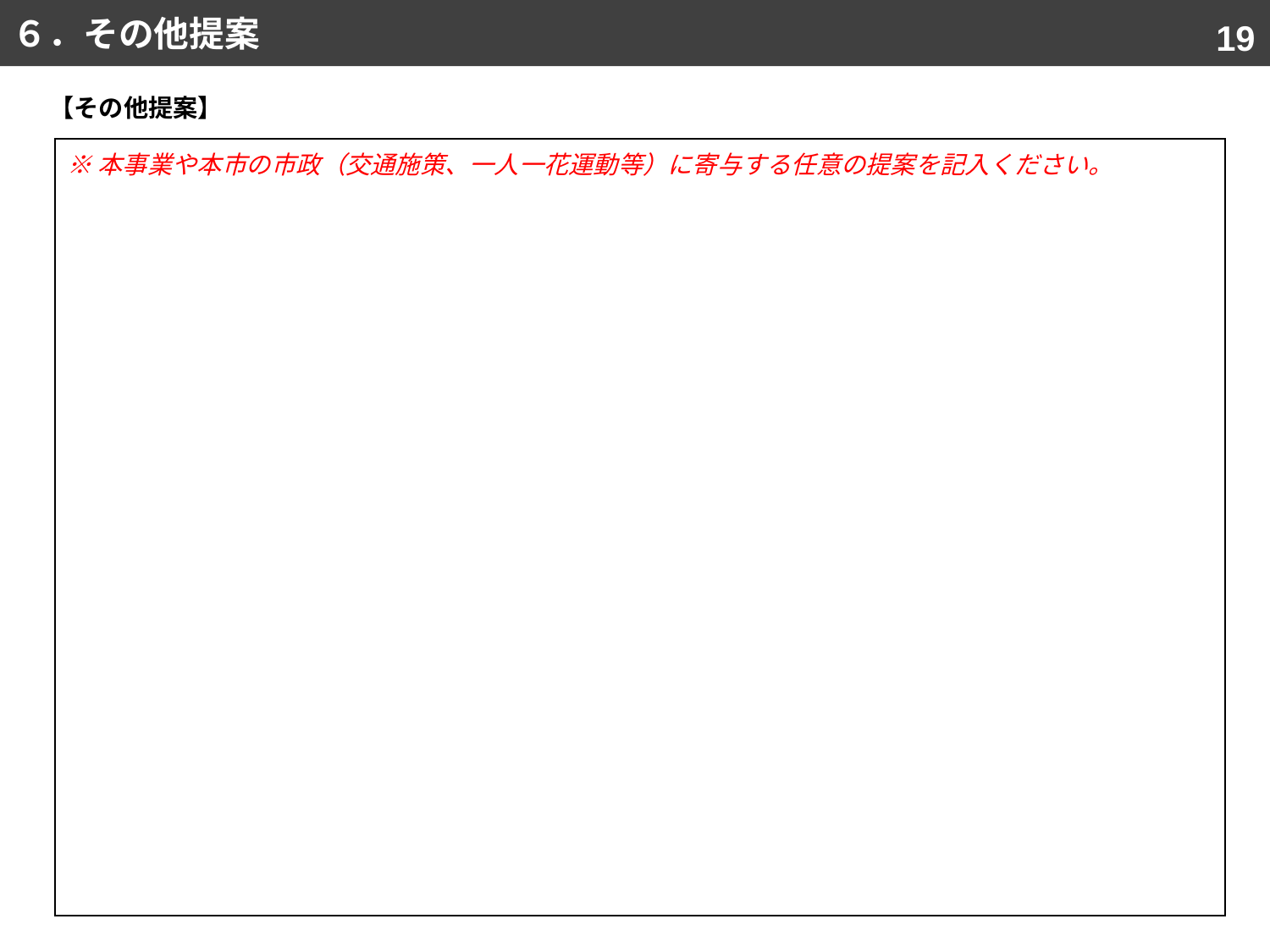

６．その他提案
19
【その他提案】
|  |
| --- |
※本事業や本市の市政（交通施策、一人一花運動等）に寄与する任意の提案を記入ください。